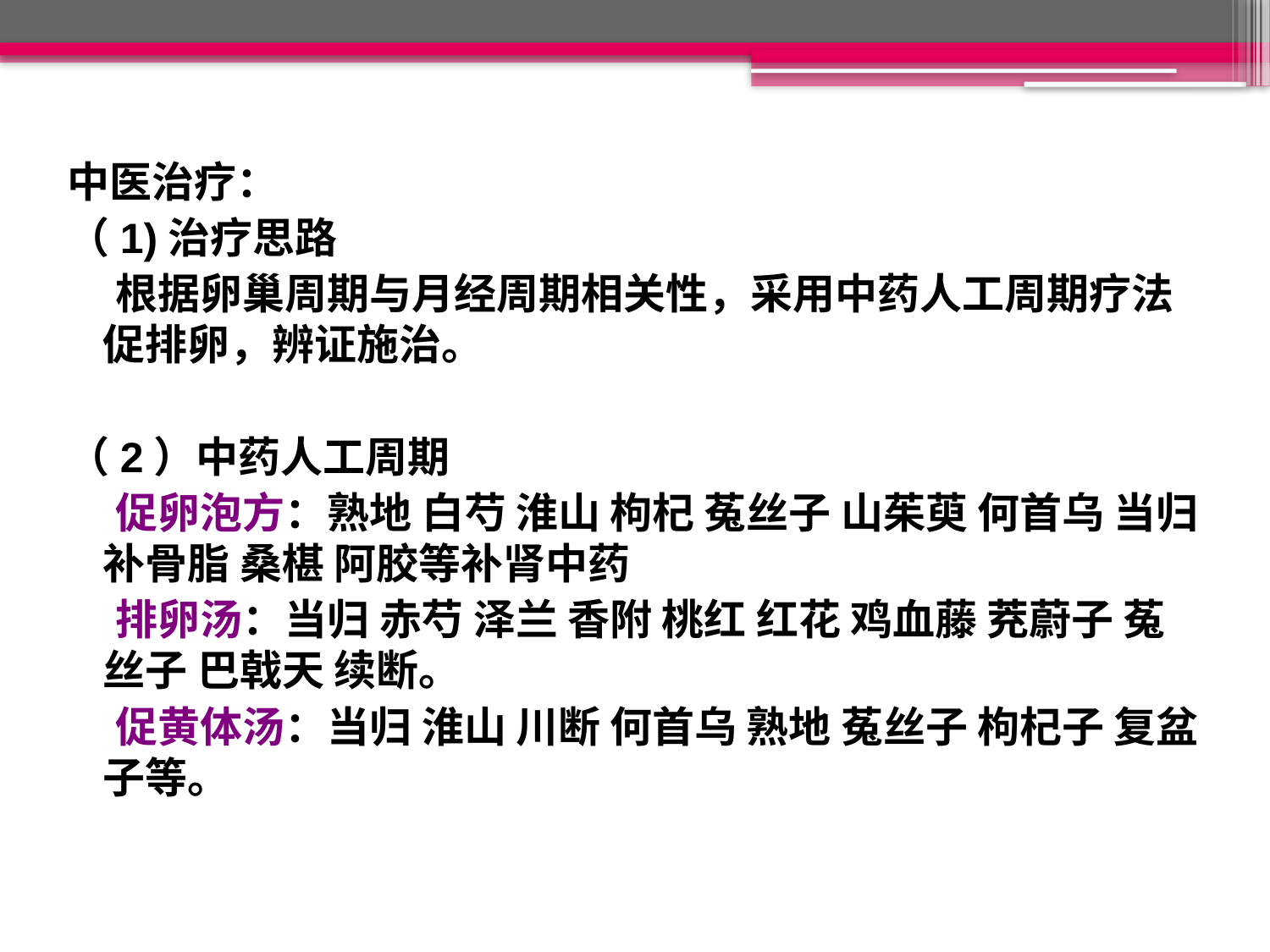

中医治疗：
（1)治疗思路
    根据卵巢周期与月经周期相关性，采用中药人工周期疗法促排卵，辨证施治。

（2）中药人工周期
    促卵泡方：熟地 白芍 淮山 枸杞 菟丝子 山茱萸 何首乌 当归 补骨脂 桑椹 阿胶等补肾中药
    排卵汤：当归 赤芍 泽兰 香附 桃红 红花 鸡血藤 茺蔚子 菟丝子 巴戟天 续断。
    促黄体汤：当归 淮山 川断 何首乌 熟地 菟丝子 枸杞子 复盆子等。